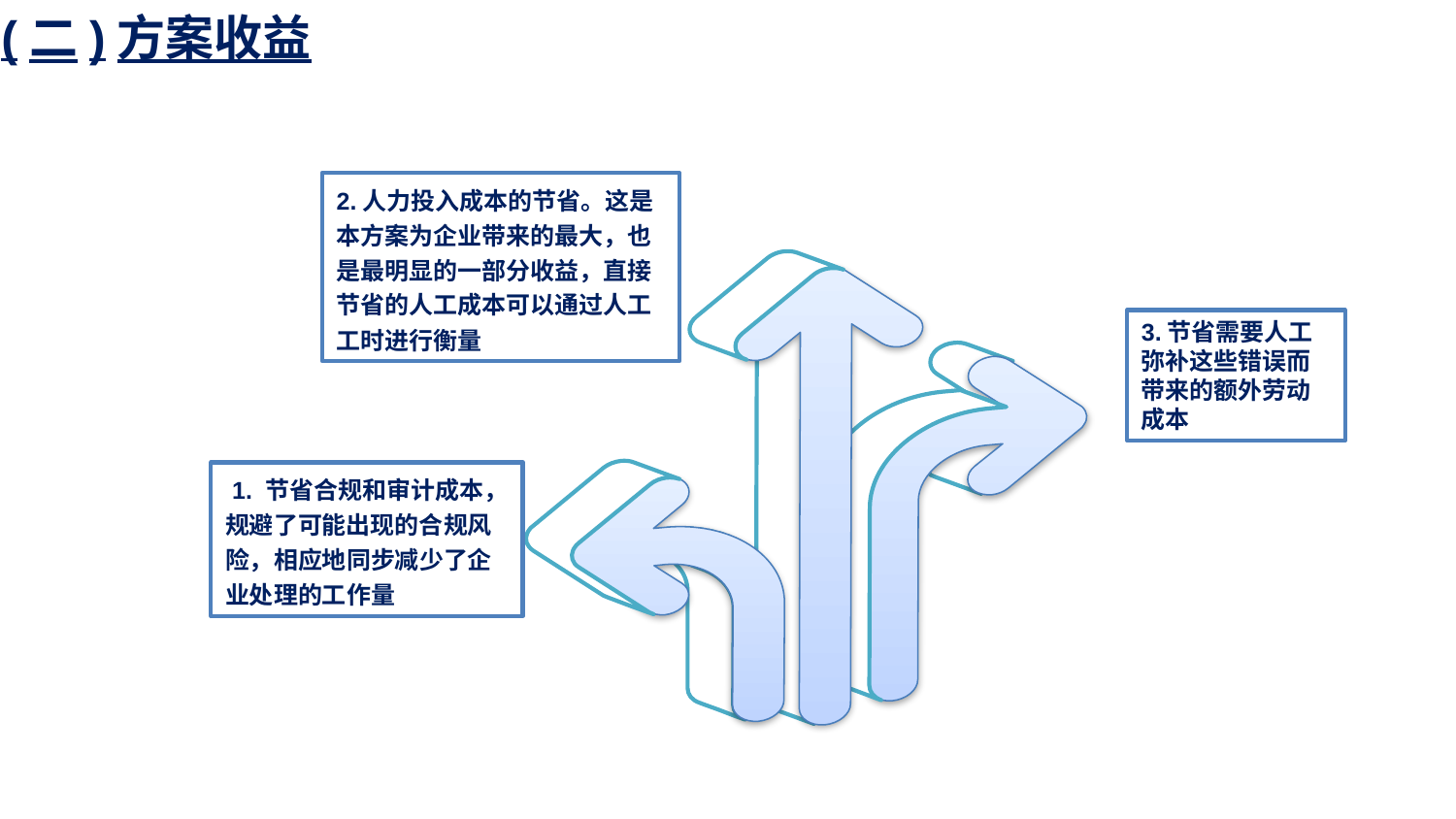

(二)方案收益
2.人力投入成本的节省。这是本方案为企业带来的最大，也是最明显的一部分收益，直接节省的人工成本可以通过人工工时进行衡量

3.节省需要人工弥补这些错误而带来的额外劳动成本
 1. 节省合规和审计成本，规避了可能出现的合规风险，相应地同步减少了企业处理的工作量